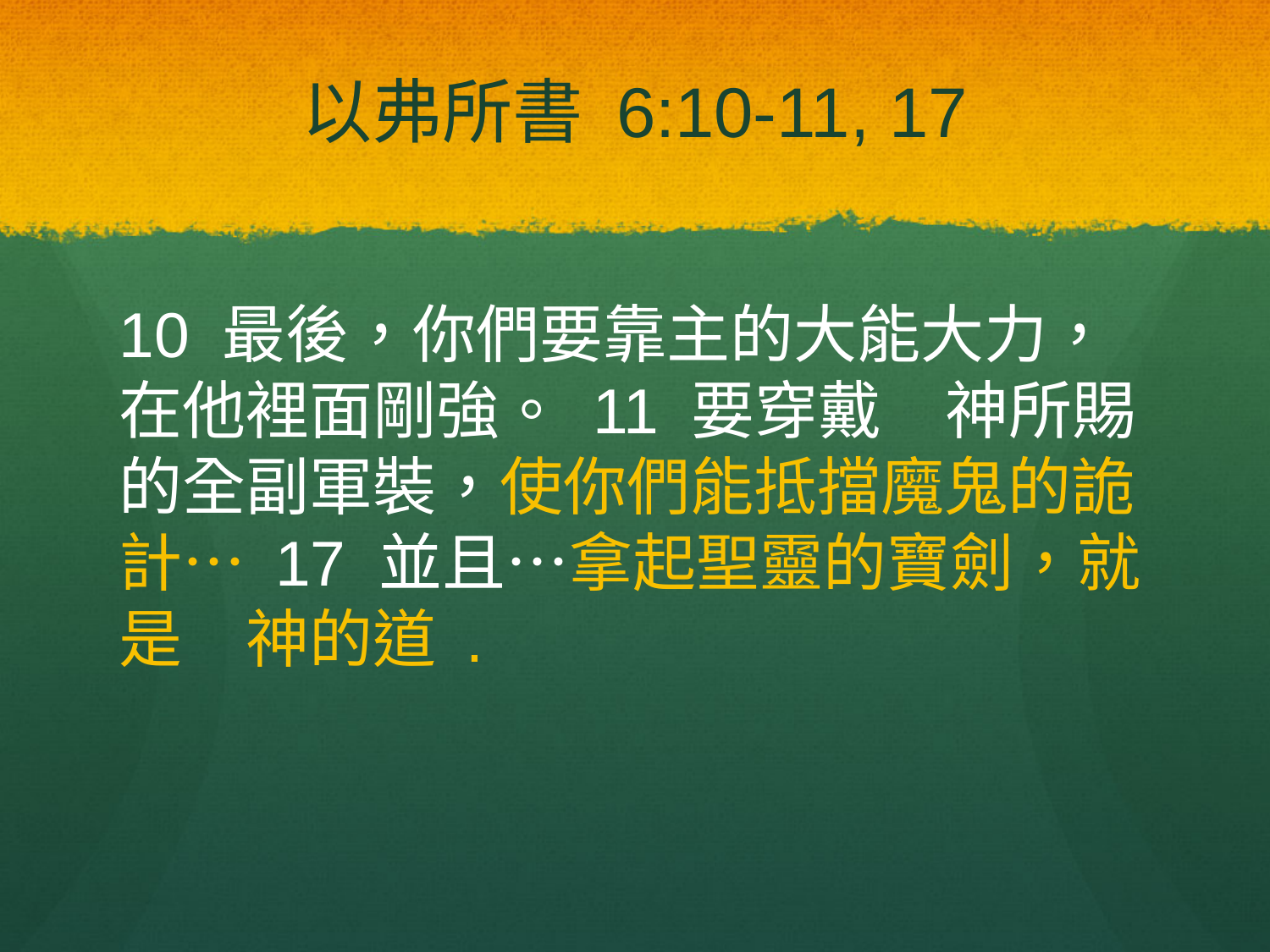

# 以弗所書 6:10-11, 17
10 最後，你們要靠主的大能大力，在他裡面剛強。 11 要穿戴　神所賜的全副軍裝，使你們能抵擋魔鬼的詭計… 17 並且…拿起聖靈的寶劍，就是　神的道 .